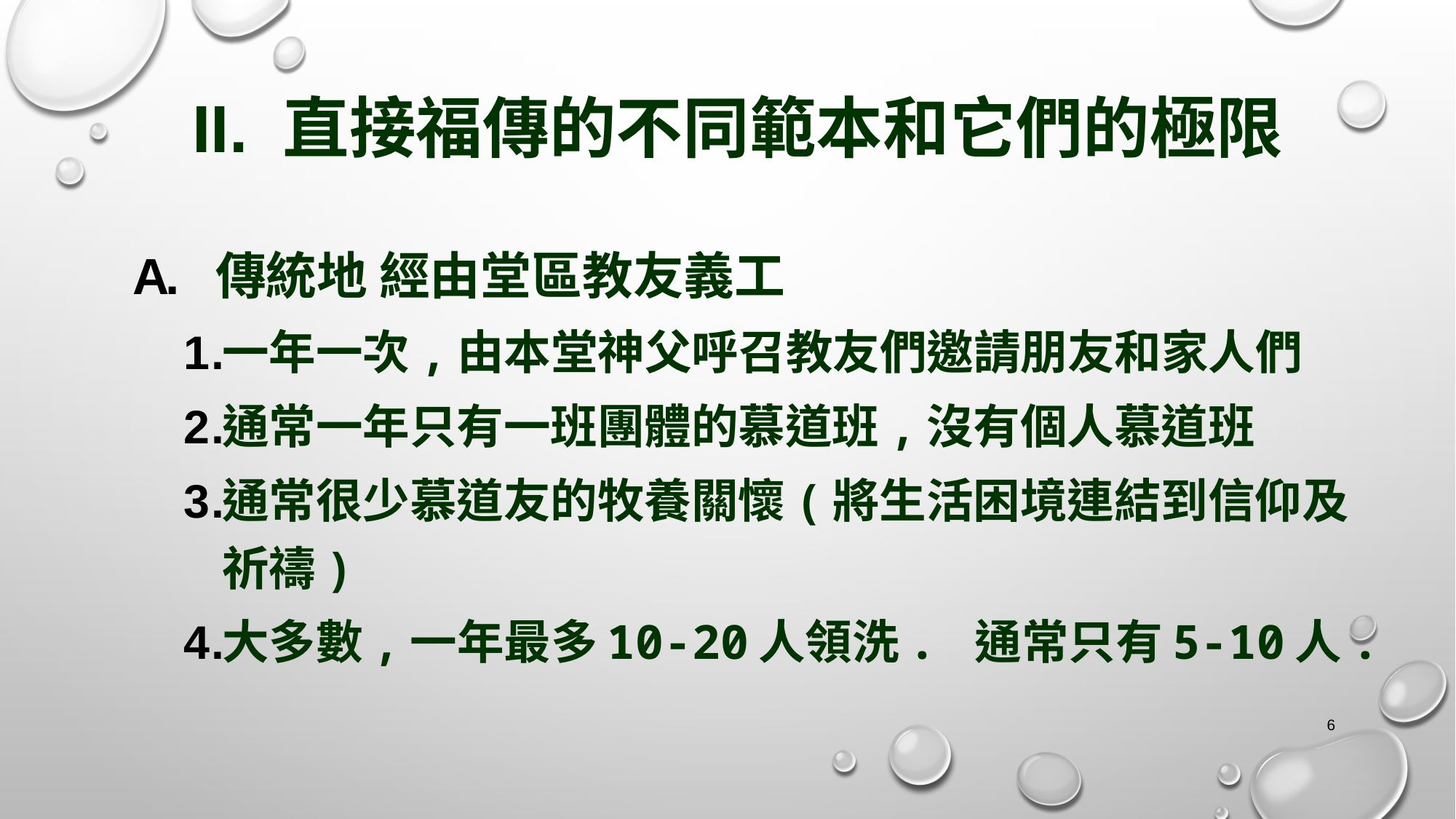

# II. 直接福傳的不同範本和它們的極限
傳統地 經由堂區教友義工
一年一次,由本堂神父呼召教友們邀請朋友和家人們
通常一年只有一班團體的慕道班,沒有個人慕道班
通常很少慕道友的牧養關懷(將生活困境連結到信仰及祈禱)
大多數,一年最多10-20人領洗. 通常只有5-10人.

6